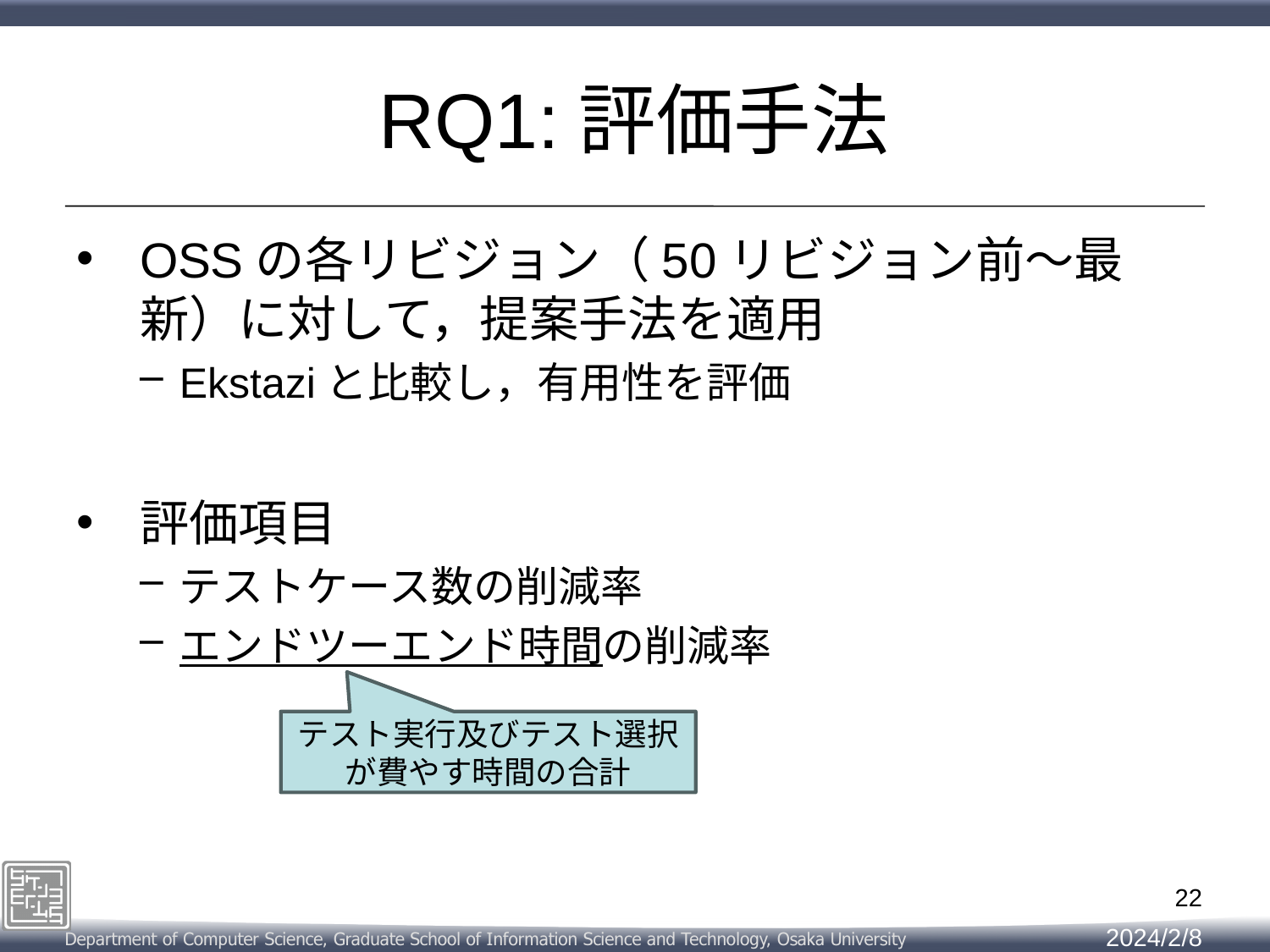

# RQ1:評価手法
OSSの各リビジョン（50リビジョン前〜最新）に対して，提案手法を適用
Ekstaziと比較し，有用性を評価

評価項目
テストケース数の削減率
エンドツーエンド時間の削減率

テスト実行及びテスト選択が費やす時間の合計
22
2024/2/8